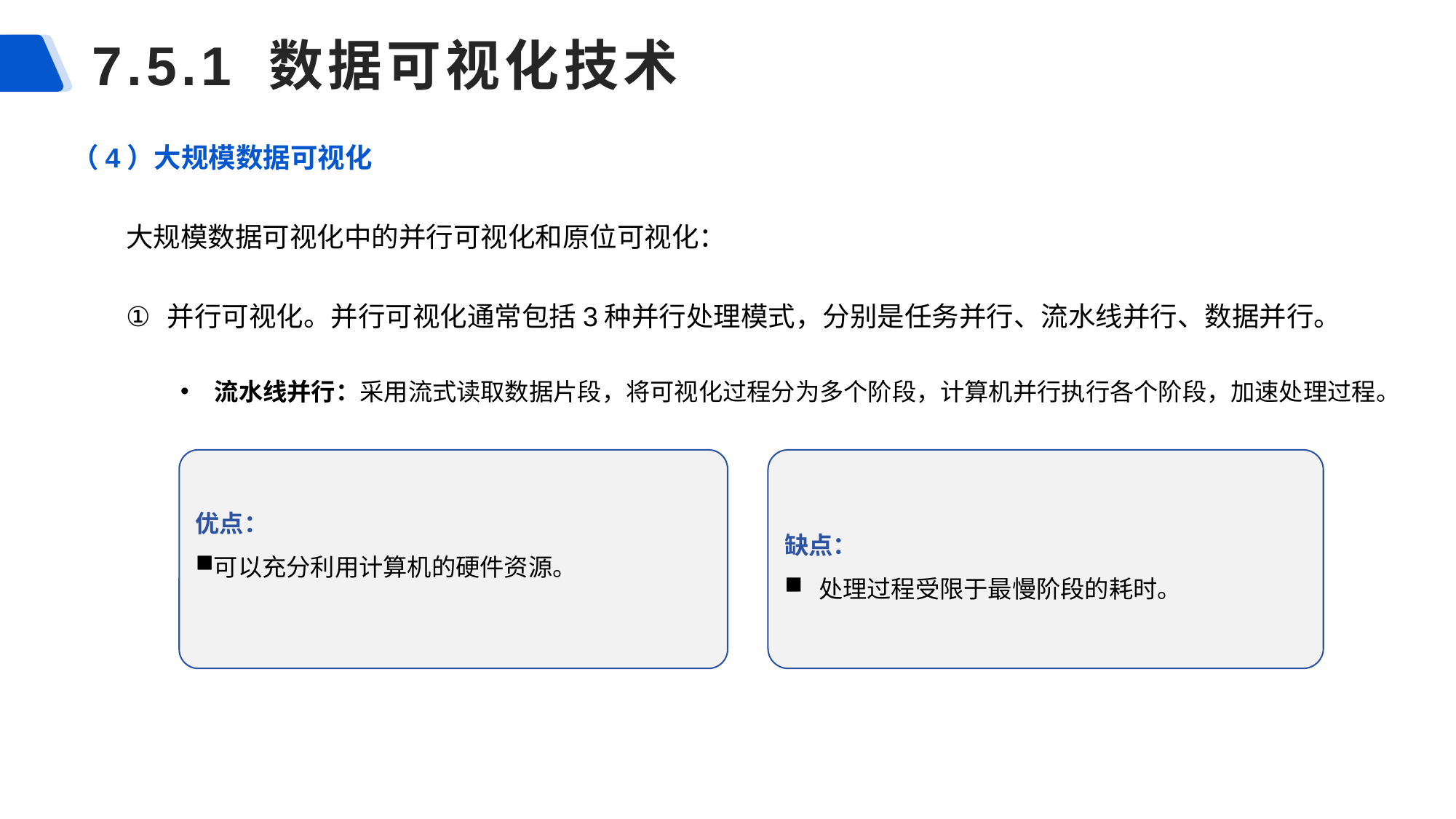

# 7.5.1 数据可视化技术
（4）大规模数据可视化
大规模数据可视化中的并行可视化和原位可视化：
并行可视化。并行可视化通常包括3种并行处理模式，分别是任务并行、流水线并行、数据并行。
流水线并行：采用流式读取数据片段，将可视化过程分为多个阶段，计算机并行执行各个阶段，加速处理过程。
优点：
可以充分利用计算机的硬件资源。

缺点：
处理过程受限于最慢阶段的耗时。